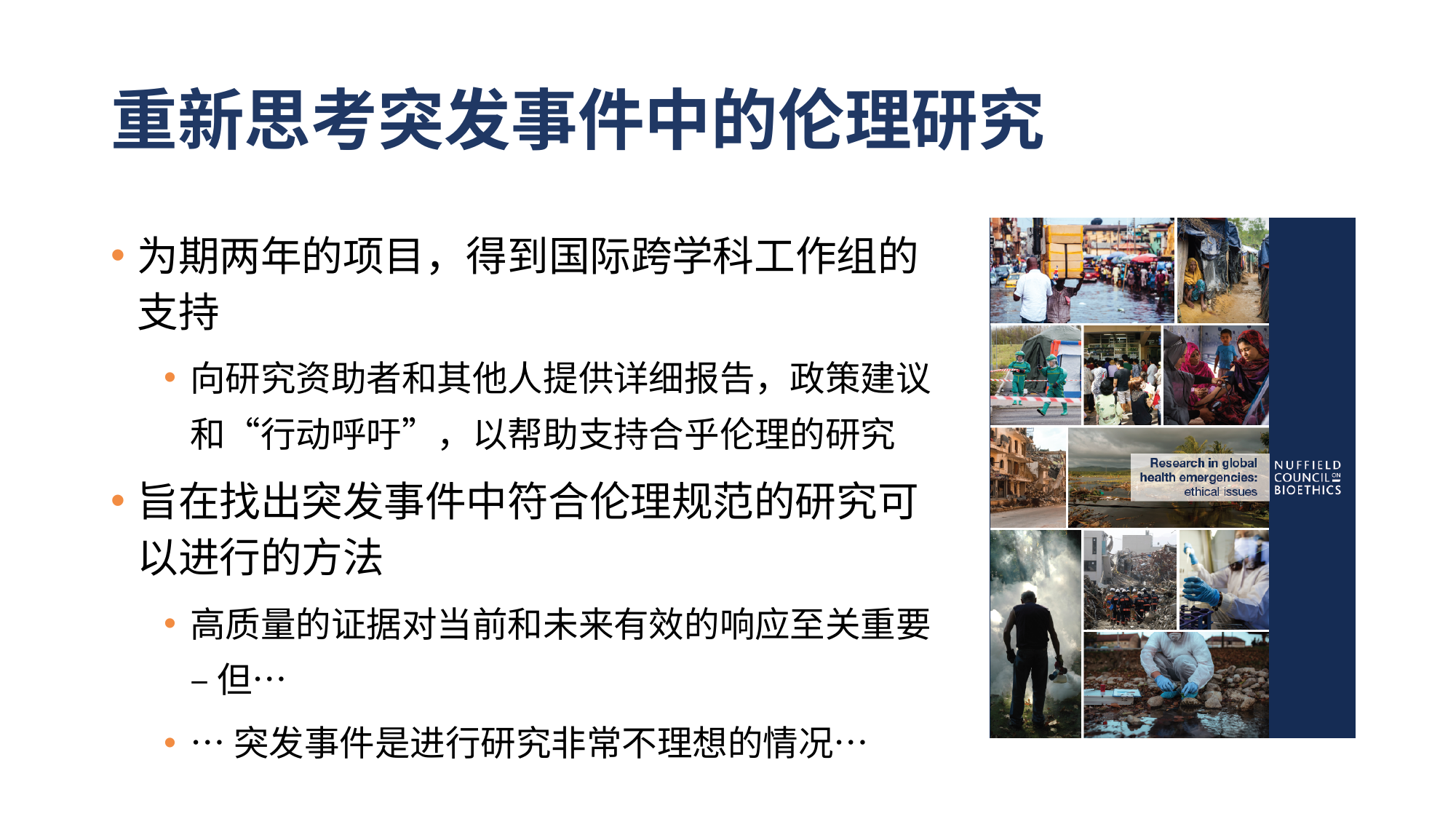

# 重新思考突发事件中的伦理研究
为期两年的项目，得到国际跨学科工作组的支持
向研究资助者和其他人提供详细报告，政策建议和“行动呼吁”，以帮助支持合乎伦理的研究
旨在找出突发事件中符合伦理规范的研究可以进行的方法
高质量的证据对当前和未来有效的响应至关重要 – 但…
…突发事件是进行研究非常不理想的情况…